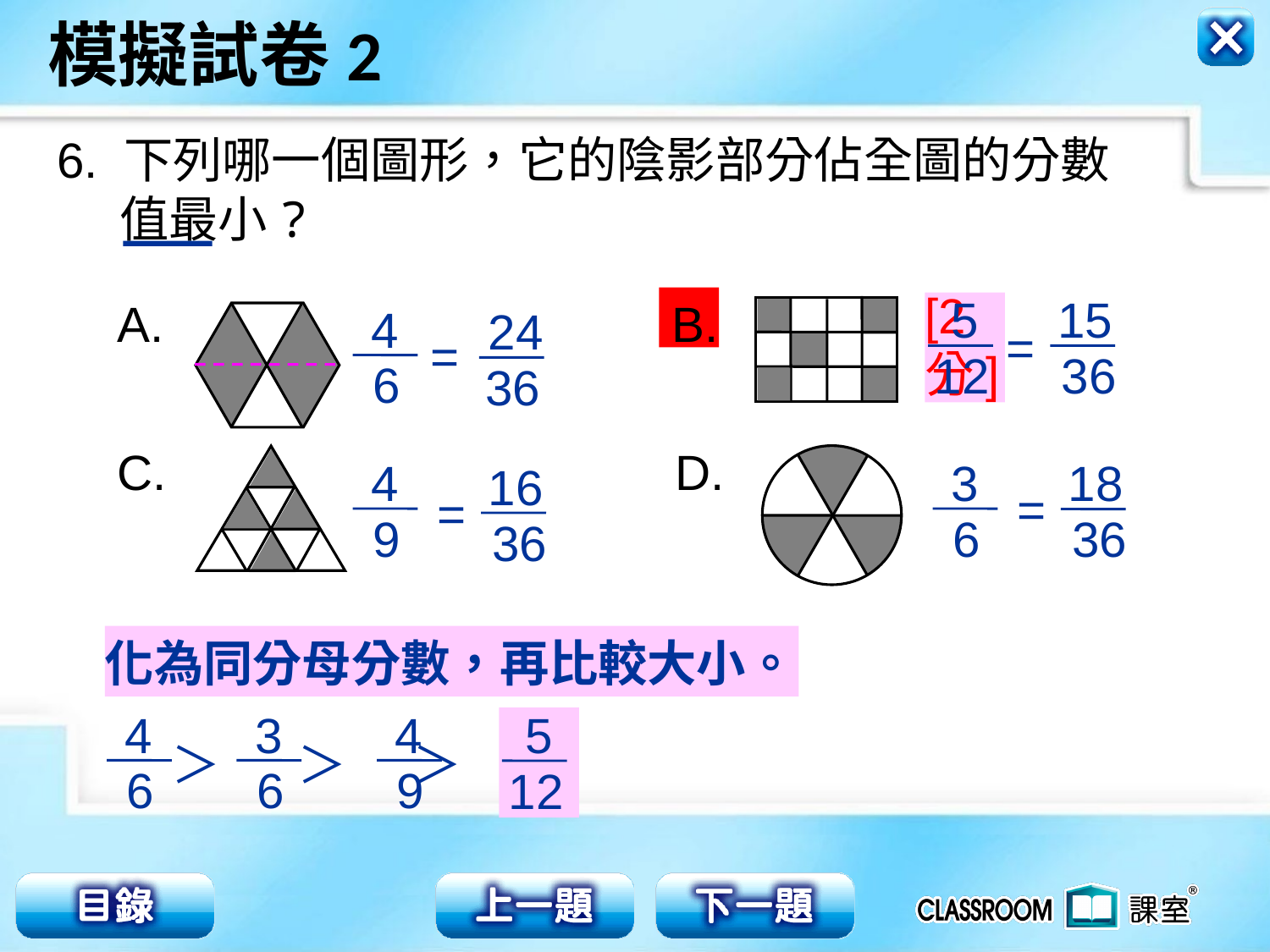

6. 下列哪一個圖形，它的陰影部分佔全圖的分數值最小?

[2分]
5
12

15
 36

=
A.                                     B.

C.                                     D.

 4
6

24
36

=

 4
9

 3
6

18
 36

=
16
 36

=
化為同分母分數，再比較大小。
 4
6

 3
6

 4
9

5
12

＞       ＞      ＞